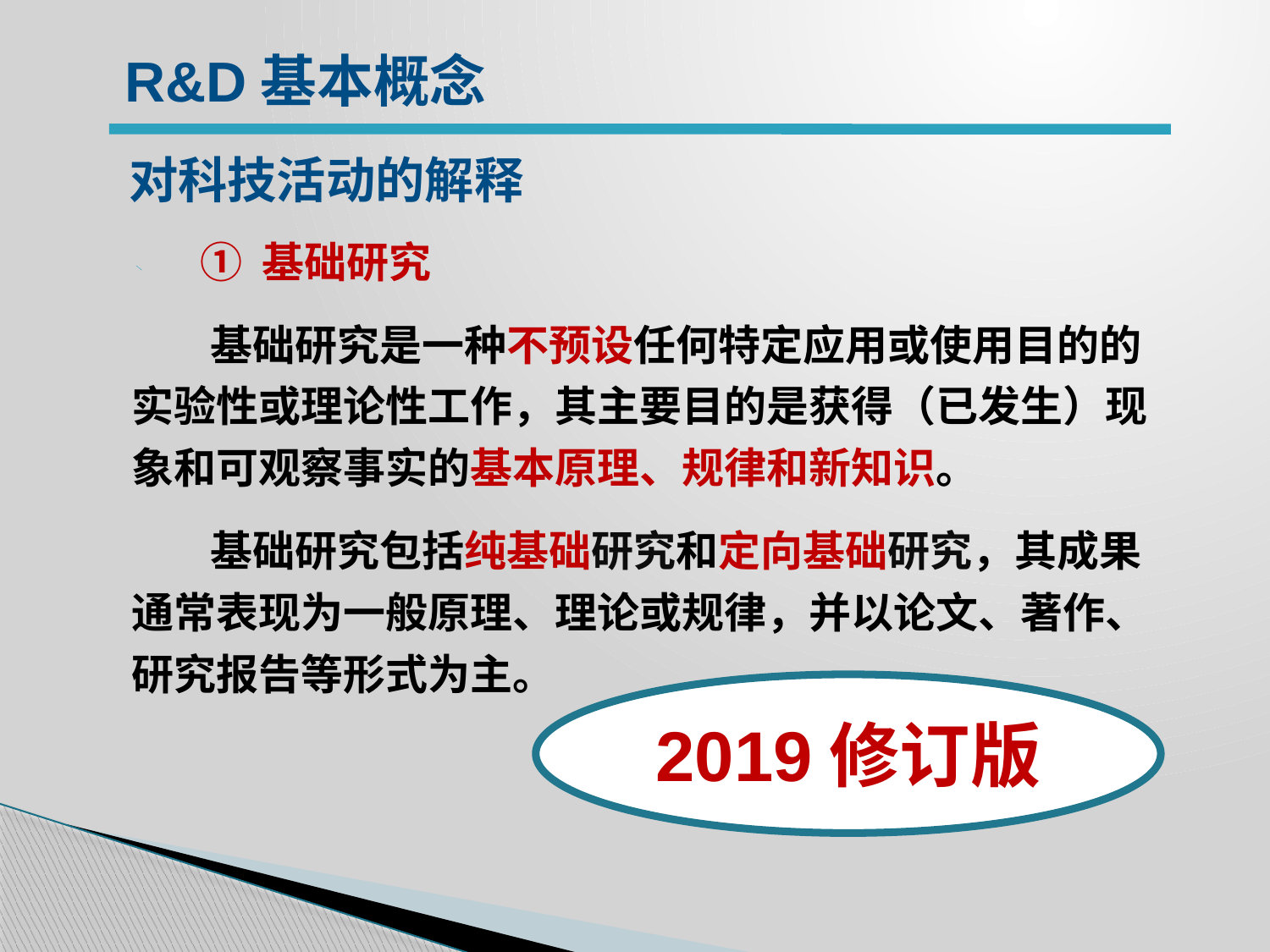

R&D基本概念
对科技活动的解释
  ① 基础研究
  基础研究是一种不预设任何特定应用或使用目的的实验性或理论性工作，其主要目的是获得（已发生）现象和可观察事实的基本原理、规律和新知识。
  基础研究包括纯基础研究和定向基础研究，其成果通常表现为一般原理、理论或规律，并以论文、著作、研究报告等形式为主。

2019修订版